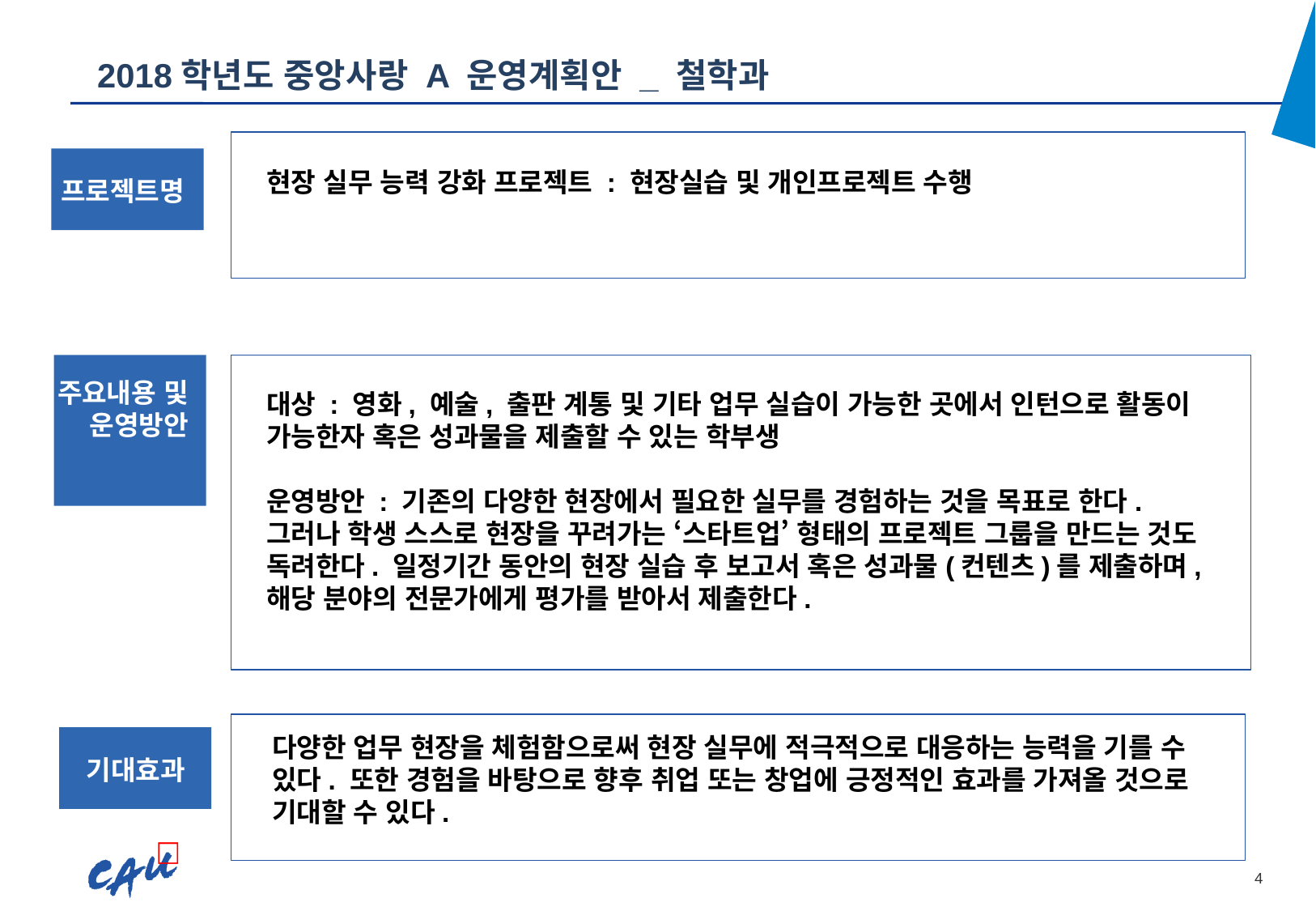

# 2018학년도 중앙사랑 A 운영계획안 _ 철학과

현장 실무 능력 강화 프로젝트 : 현장실습 및 개인프로젝트 수행
프로젝트명

대상 : 영화, 예술, 출판 계통 및 기타 업무 실습이 가능한 곳에서 인턴으로 활동이 가능한자 혹은 성과물을 제출할 수 있는 학부생

운영방안 : 기존의 다양한 현장에서 필요한 실무를 경험하는 것을 목표로 한다. 그러나 학생 스스로 현장을 꾸려가는 ‘스타트업’ 형태의 프로젝트 그룹을 만드는 것도 독려한다. 일정기간 동안의 현장 실습 후 보고서 혹은 성과물(컨텐츠)를 제출하며, 해당 분야의 전문가에게 평가를 받아서 제출한다.
주요내용 및
운영방안

장학금예산

다양한 업무 현장을 체험함으로써 현장 실무에 적극적으로 대응하는 능력을 기를 수 있다. 또한 경험을 바탕으로 향후 취업 또는 창업에 긍정적인 효과를 가져올 것으로 기대할 수 있다.
기대효과
4